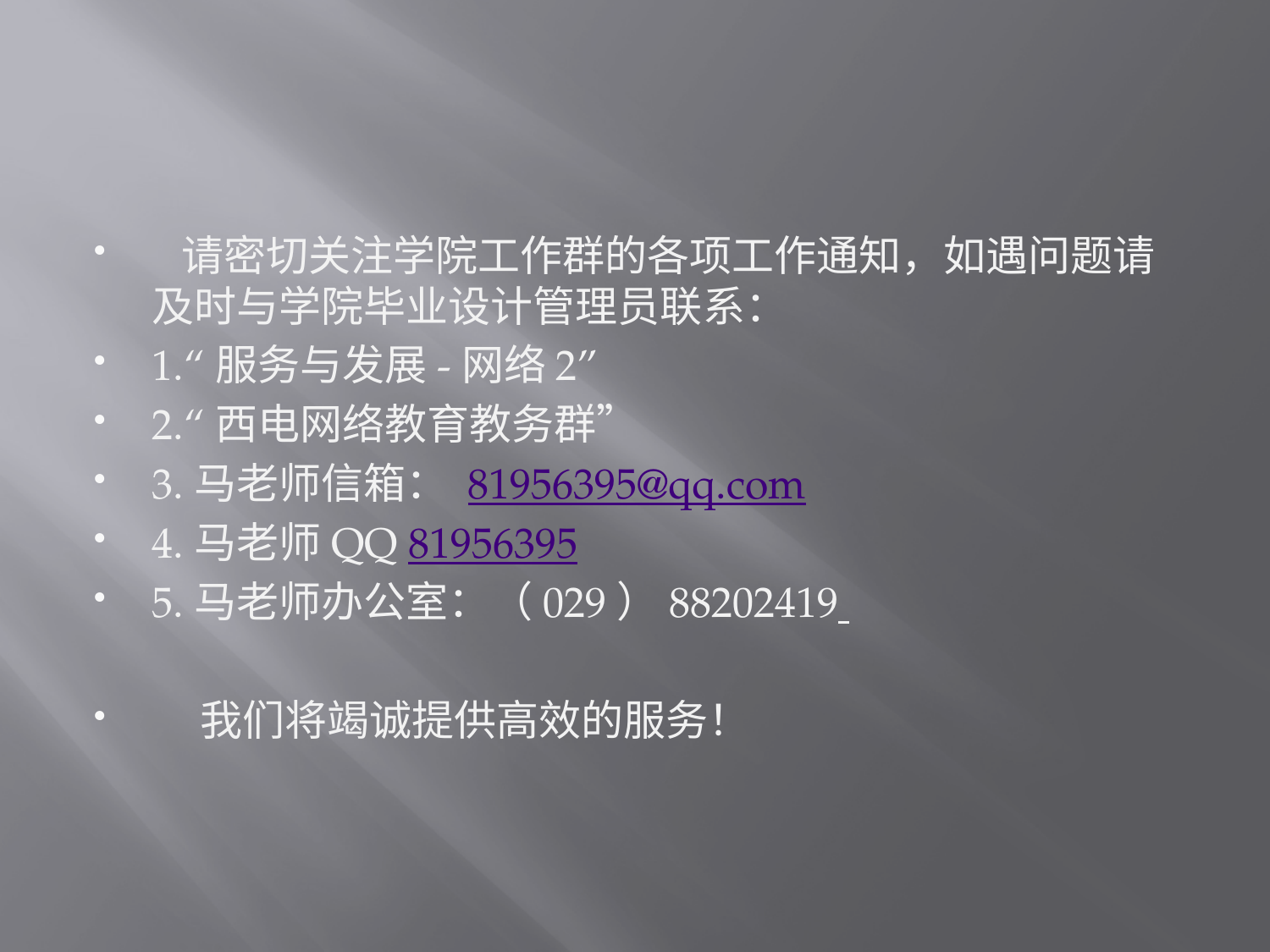

#
  请密切关注学院工作群的各项工作通知，如遇问题请及时与学院毕业设计管理员联系：
1.“服务与发展-网络2”
2.“西电网络教育教务群”
3.马老师信箱： 81956395@qq.com
4.马老师QQ 81956395
5.马老师办公室：（029）88202419

    我们将竭诚提供高效的服务！